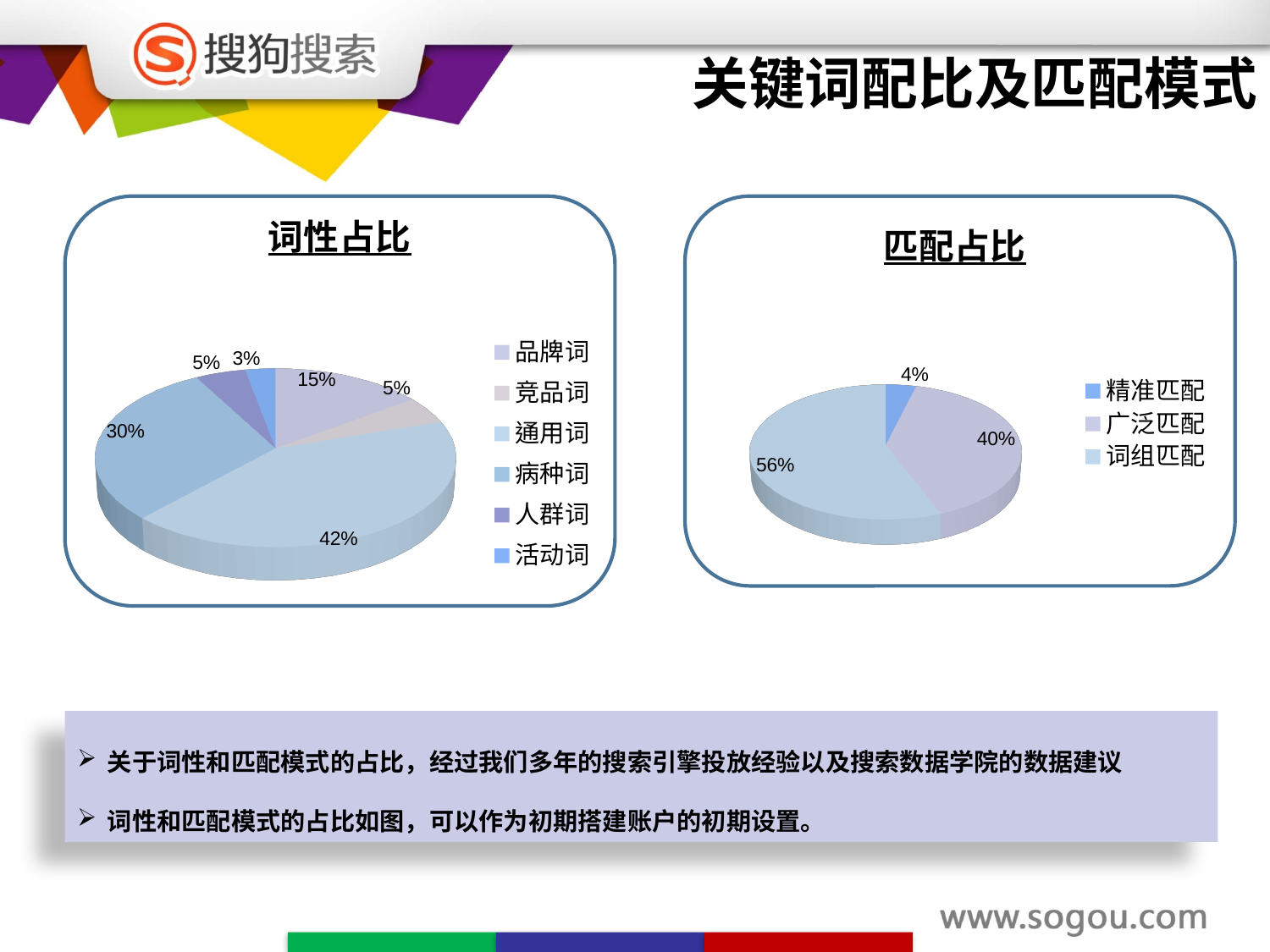

# 关键词配比及匹配模式

[unsupported chart]

[unsupported chart]

关于词性和匹配模式的占比，经过我们多年的搜索引擎投放经验以及搜索数据学院的数据建议
词性和匹配模式的占比如图，可以作为初期搭建账户的初期设置。